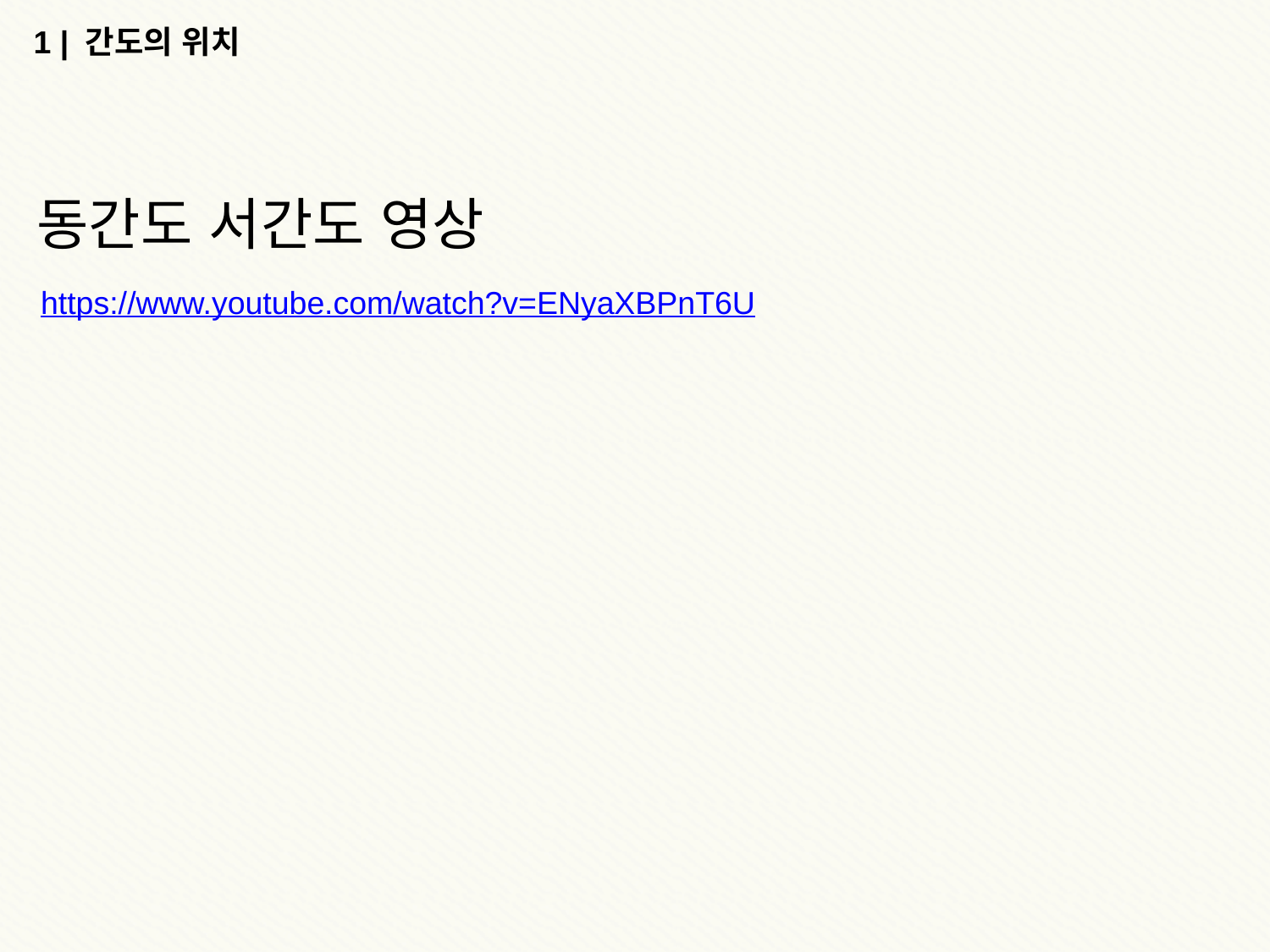

1 | 간도의 위치
동간도 서간도 영상

https://www.youtube.com/watch?v=ENyaXBPnT6U